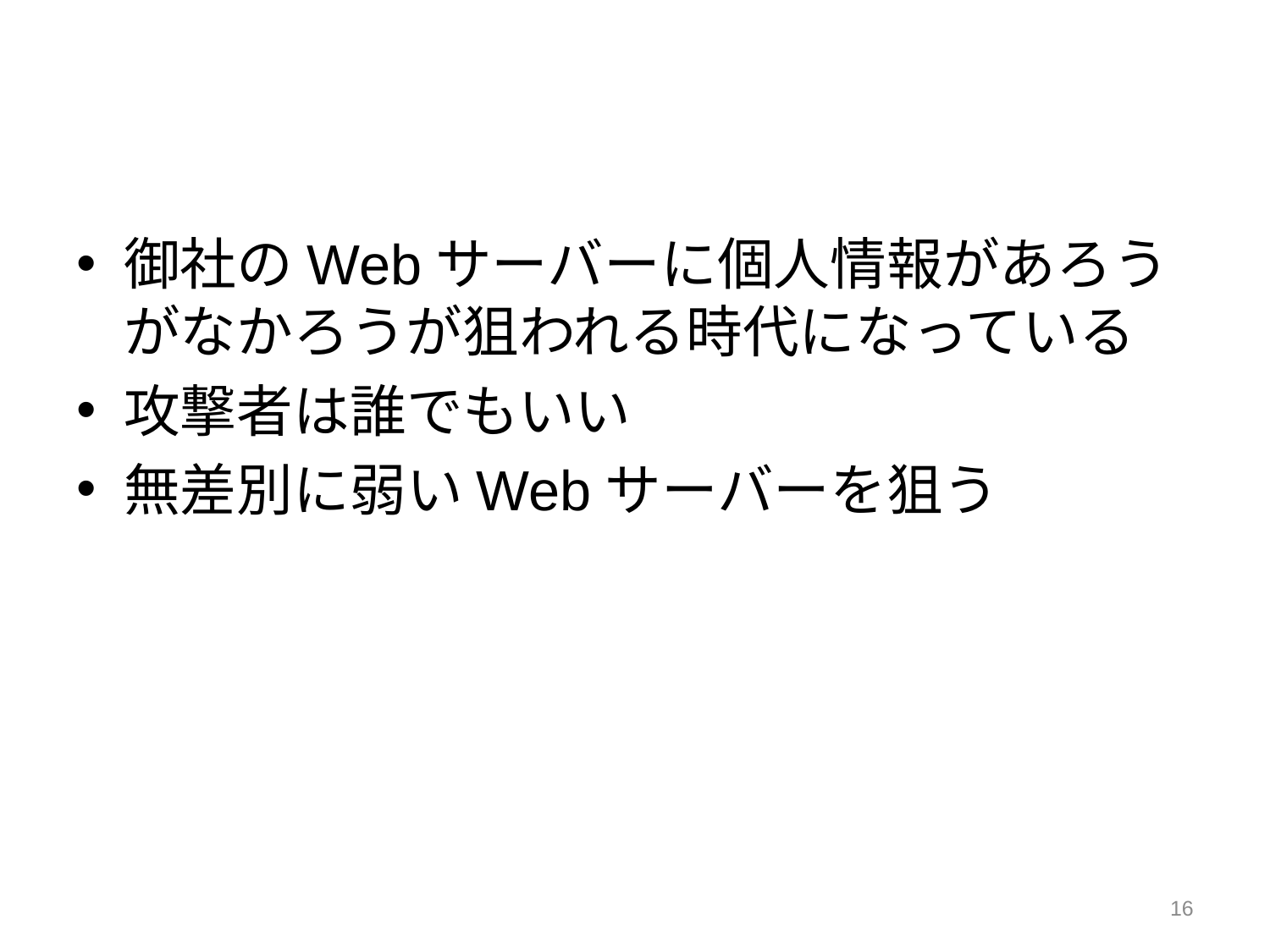

#
御社のWebサーバーに個人情報があろうがなかろうが狙われる時代になっている
攻撃者は誰でもいい
無差別に弱いWebサーバーを狙う
16